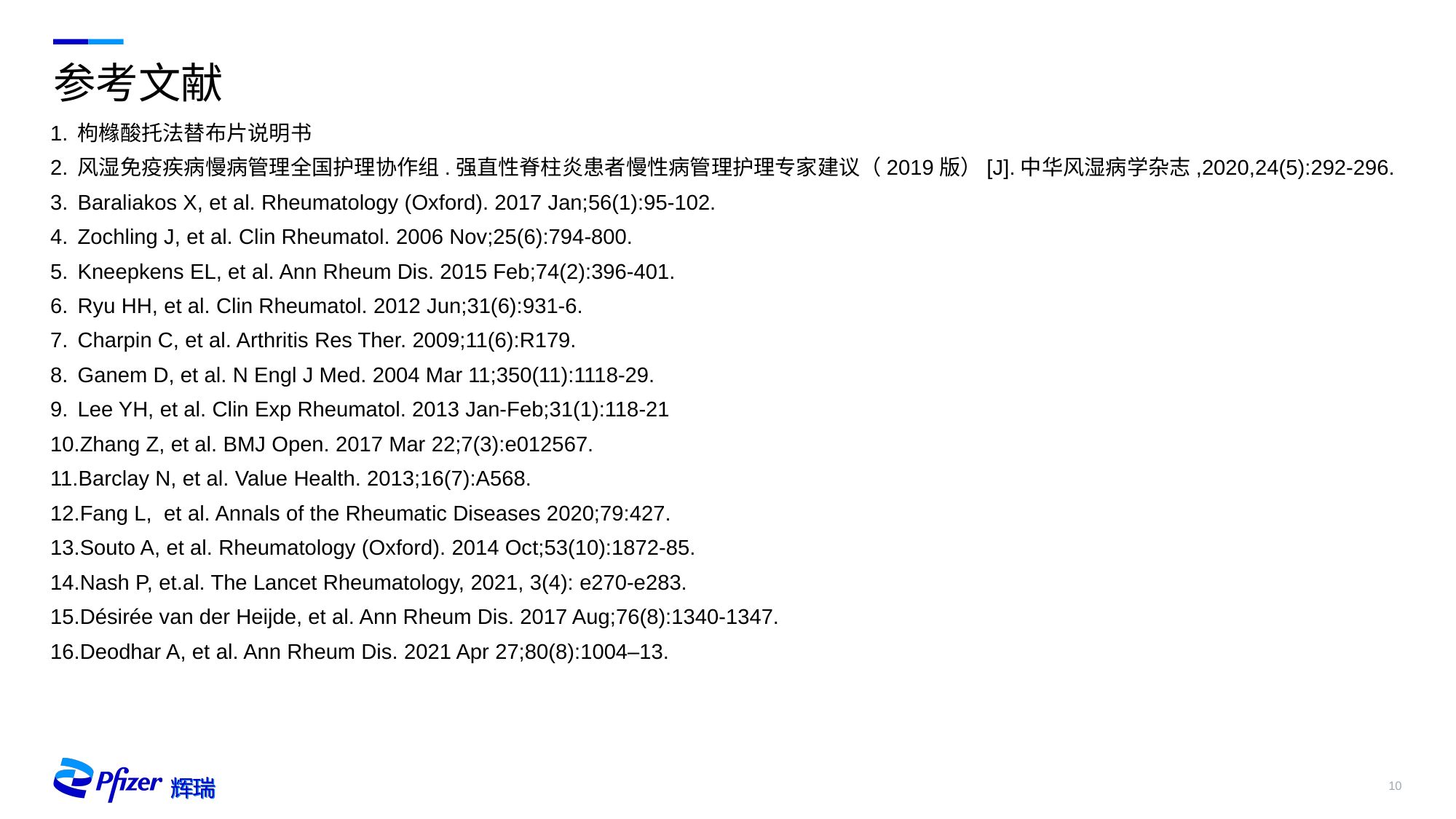

公平性
# 参考文献
枸橼酸托法替布片说明书
风湿免疫疾病慢病管理全国护理协作组.强直性脊柱炎患者慢性病管理护理专家建议（2019版）[J].中华风湿病学杂志,2020,24(5):292-296.
Baraliakos X, et al. Rheumatology (Oxford). 2017 Jan;56(1):95-102.
Zochling J, et al. Clin Rheumatol. 2006 Nov;25(6):794-800.
Kneepkens EL, et al. Ann Rheum Dis. 2015 Feb;74(2):396-401.
Ryu HH, et al. Clin Rheumatol. 2012 Jun;31(6):931-6.
Charpin C, et al. Arthritis Res Ther. 2009;11(6):R179.
Ganem D, et al. N Engl J Med. 2004 Mar 11;350(11):1118-29.
Lee YH, et al. Clin Exp Rheumatol. 2013 Jan-Feb;31(1):118-21
Zhang Z, et al. BMJ Open. 2017 Mar 22;7(3):e012567.
Barclay N, et al. Value Health. 2013;16(7):A568.
Fang L,  et al. Annals of the Rheumatic Diseases 2020;79:427.
Souto A, et al. Rheumatology (Oxford). 2014 Oct;53(10):1872-85.
Nash P, et.al. The Lancet Rheumatology, 2021, 3(4): e270-e283.
Désirée van der Heijde, et al. Ann Rheum Dis. 2017 Aug;76(8):1340-1347.
Deodhar A, et al. Ann Rheum Dis. 2021 Apr 27;80(8):1004–13.